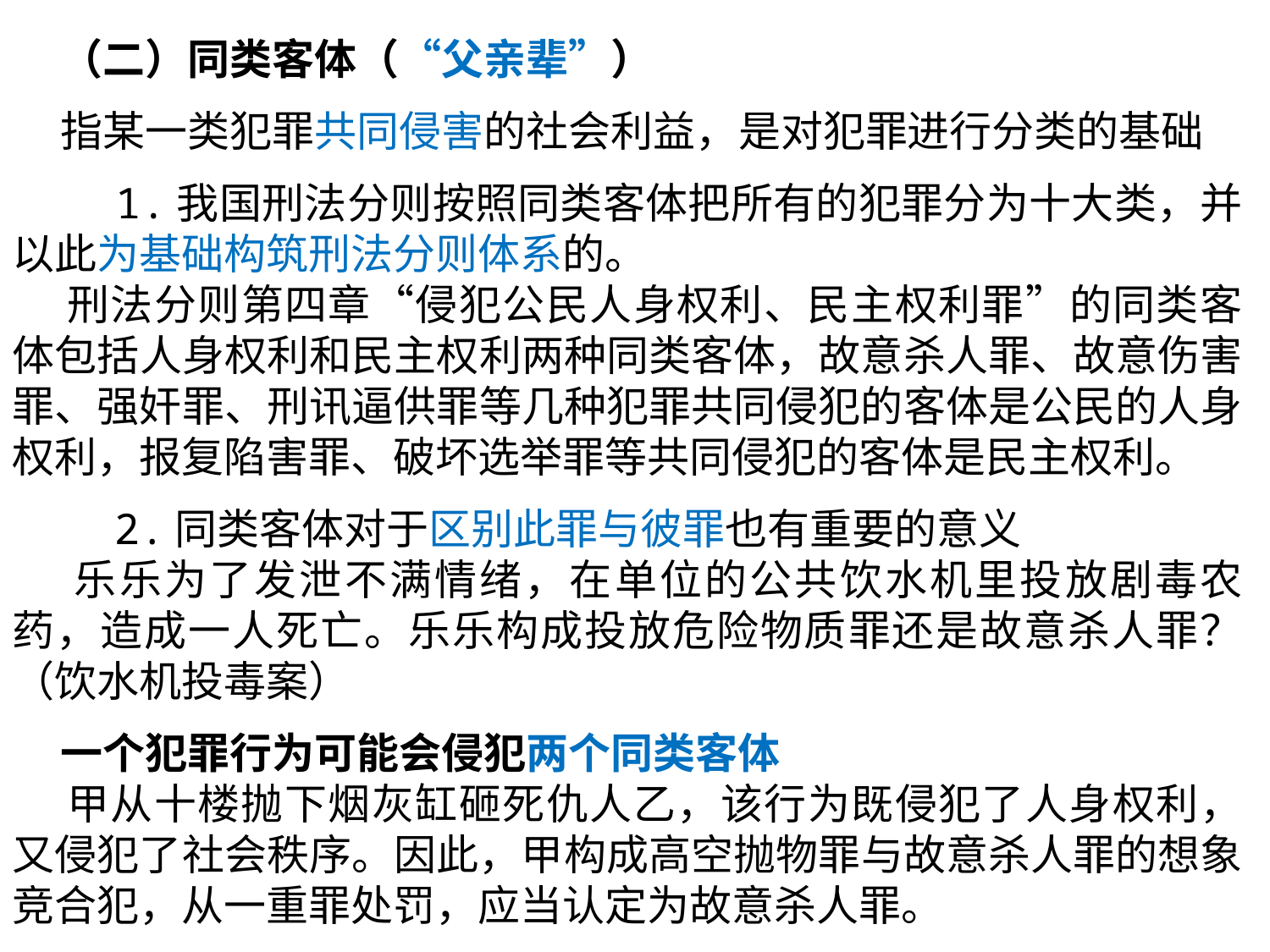

（二）同类客体（“父亲辈”）

    指某一类犯罪共同侵害的社会利益，是对犯罪进行分类的基础

    1.我国刑法分则按照同类客体把所有的犯罪分为十大类，并以此为基础构筑刑法分则体系的。
    刑法分则第四章“侵犯公民人身权利、民主权利罪”的同类客体包括人身权利和民主权利两种同类客体，故意杀人罪、故意伤害罪、强奸罪、刑讯逼供罪等几种犯罪共同侵犯的客体是公民的人身权利，报复陷害罪、破坏选举罪等共同侵犯的客体是民主权利。

    2.同类客体对于区别此罪与彼罪也有重要的意义
    乐乐为了发泄不满情绪，在单位的公共饮水机里投放剧毒农药，造成一人死亡。乐乐构成投放危险物质罪还是故意杀人罪？（饮水机投毒案）

    一个犯罪行为可能会侵犯两个同类客体
    甲从十楼抛下烟灰缸砸死仇人乙，该行为既侵犯了人身权利，又侵犯了社会秩序。因此，甲构成高空抛物罪与故意杀人罪的想象竞合犯，从一重罪处罚，应当认定为故意杀人罪。